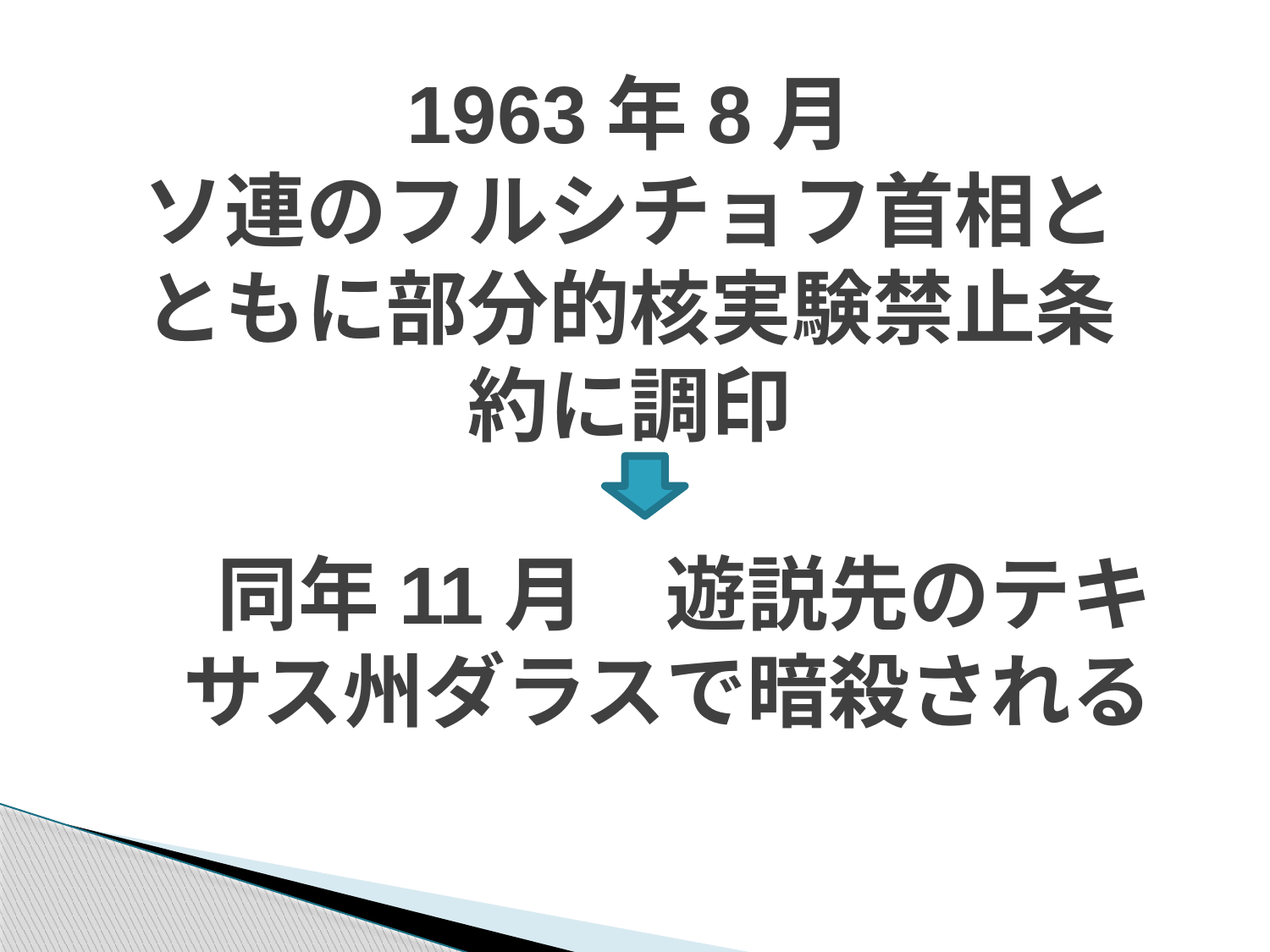

1963年8月
ソ連のフルシチョフ首相とともに部分的核実験禁止条約に調印

同年11月　遊説先のテキサス州ダラスで暗殺される